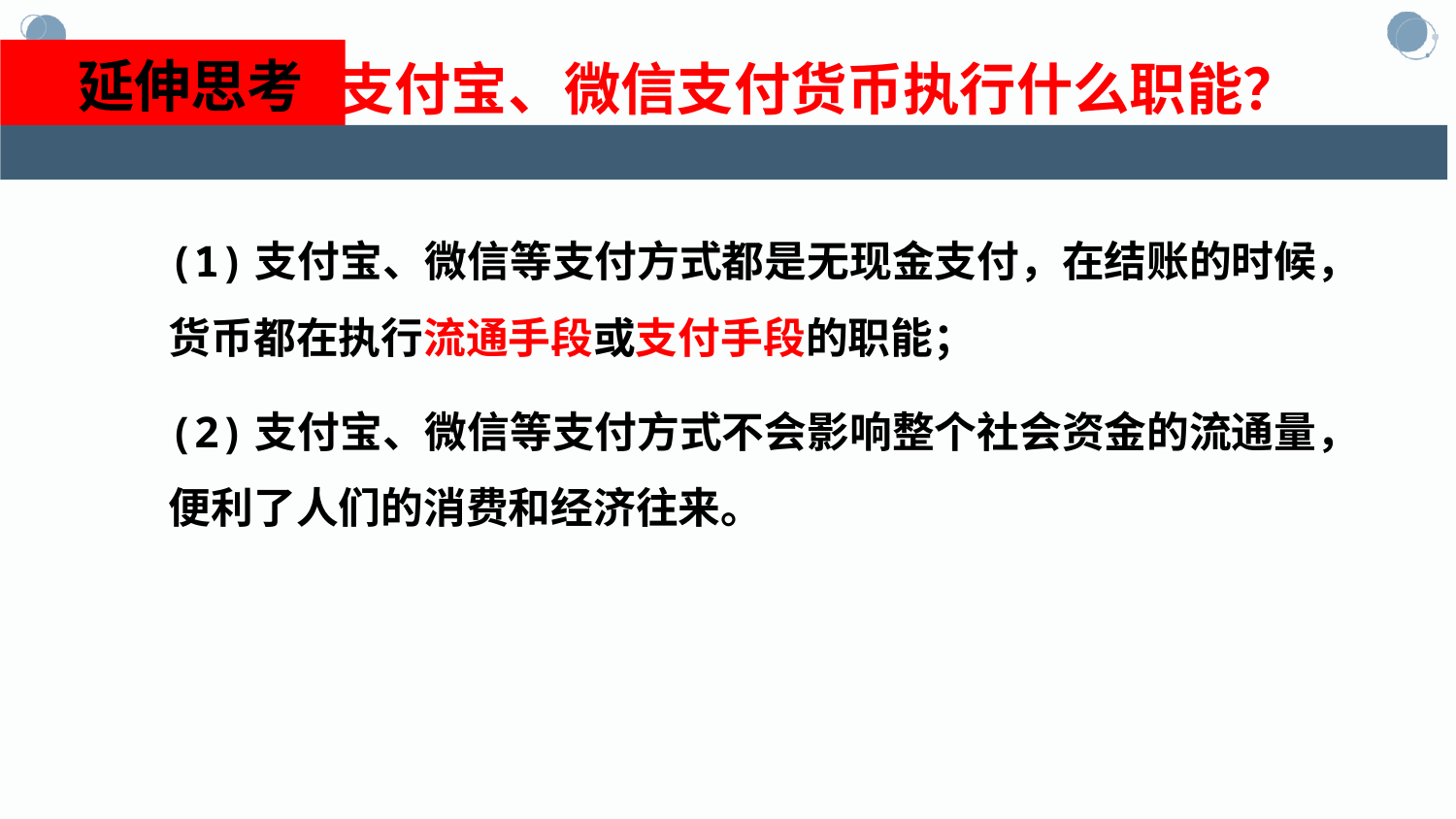

支付宝、微信支付货币执行什么职能？

(1)支付宝、微信等支付方式都是无现金支付，在结账的时候，货币都在执行流通手段或支付手段的职能；
(2)支付宝、微信等支付方式不会影响整个社会资金的流通量，便利了人们的消费和经济往来。
    延伸思考